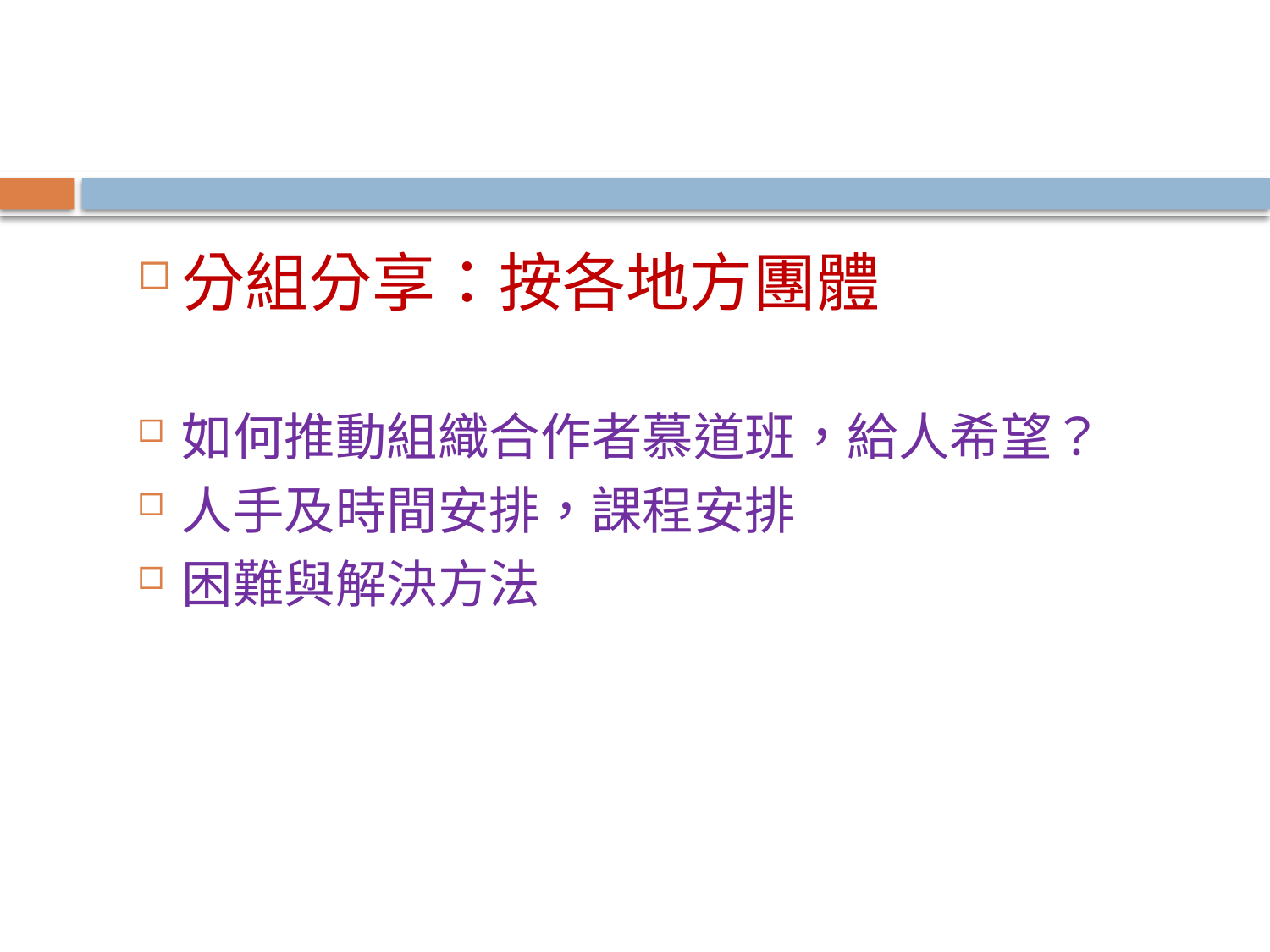

分組分享：按各地方團體

如何推動組織合作者慕道班，給人希望？
人手及時間安排，課程安排
困難與解決方法